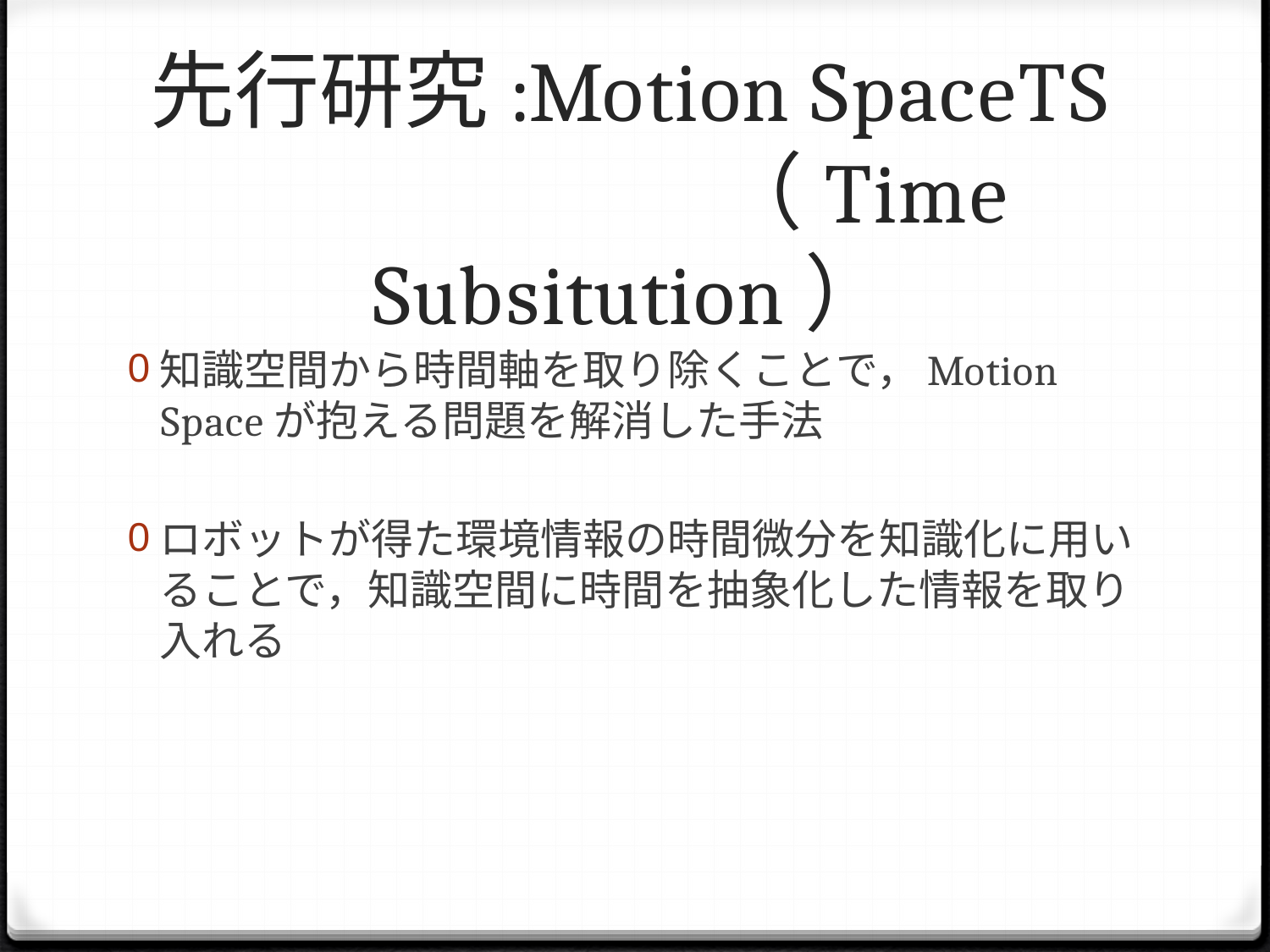

# 先行研究:Motion SpaceTS （Time Subsitution）
知識空間から時間軸を取り除くことで，Motion Spaceが抱える問題を解消した手法

ロボットが得た環境情報の時間微分を知識化に用いることで，知識空間に時間を抽象化した情報を取り入れる